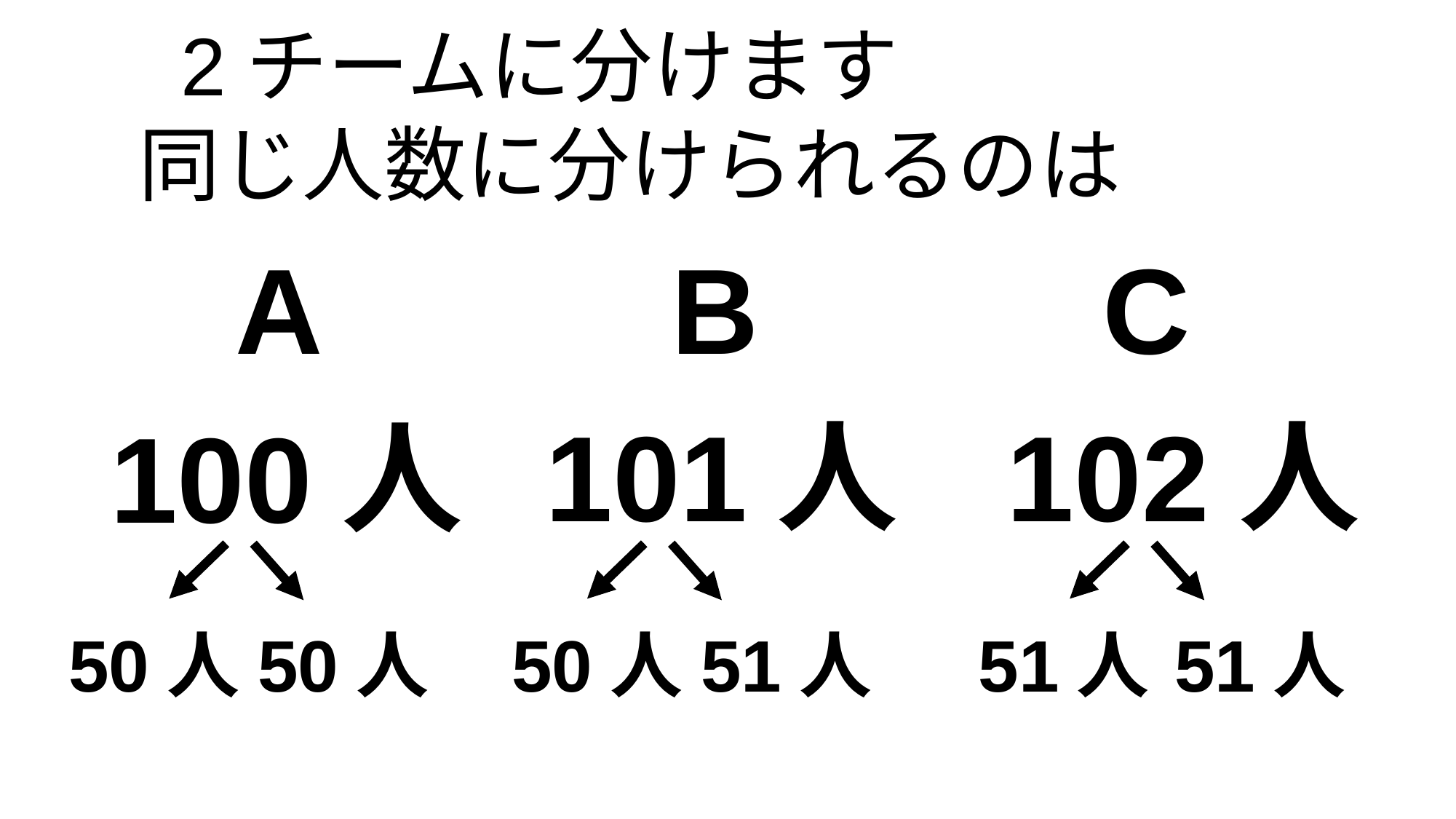

2チームに分けます
同じ人数に分けられるのは
A
B
C
102人
101人
100人
50人
50人
51人
51人
51人
50人